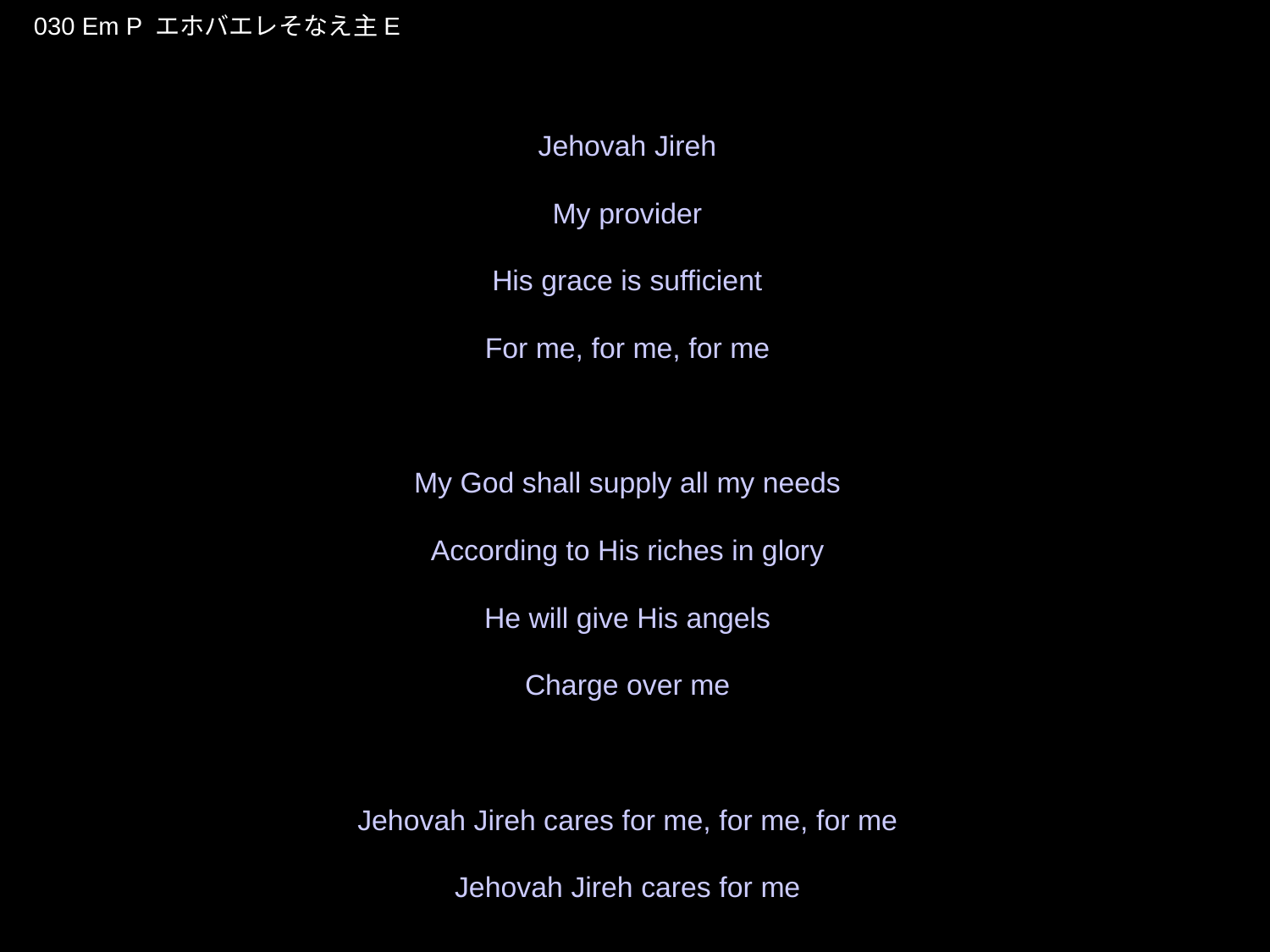

えほばえれそなえぬし
★P
030 Em P エホバエレそなえ主E
★３
Jehovah Jireh
My provider
His grace is sufficient
For me, for me, for me

My God shall supply all my needs
According to His riches in glory
He will give His angels
Charge over me

Jehovah Jireh cares for me, for me, for me
Jehovah Jireh cares for me